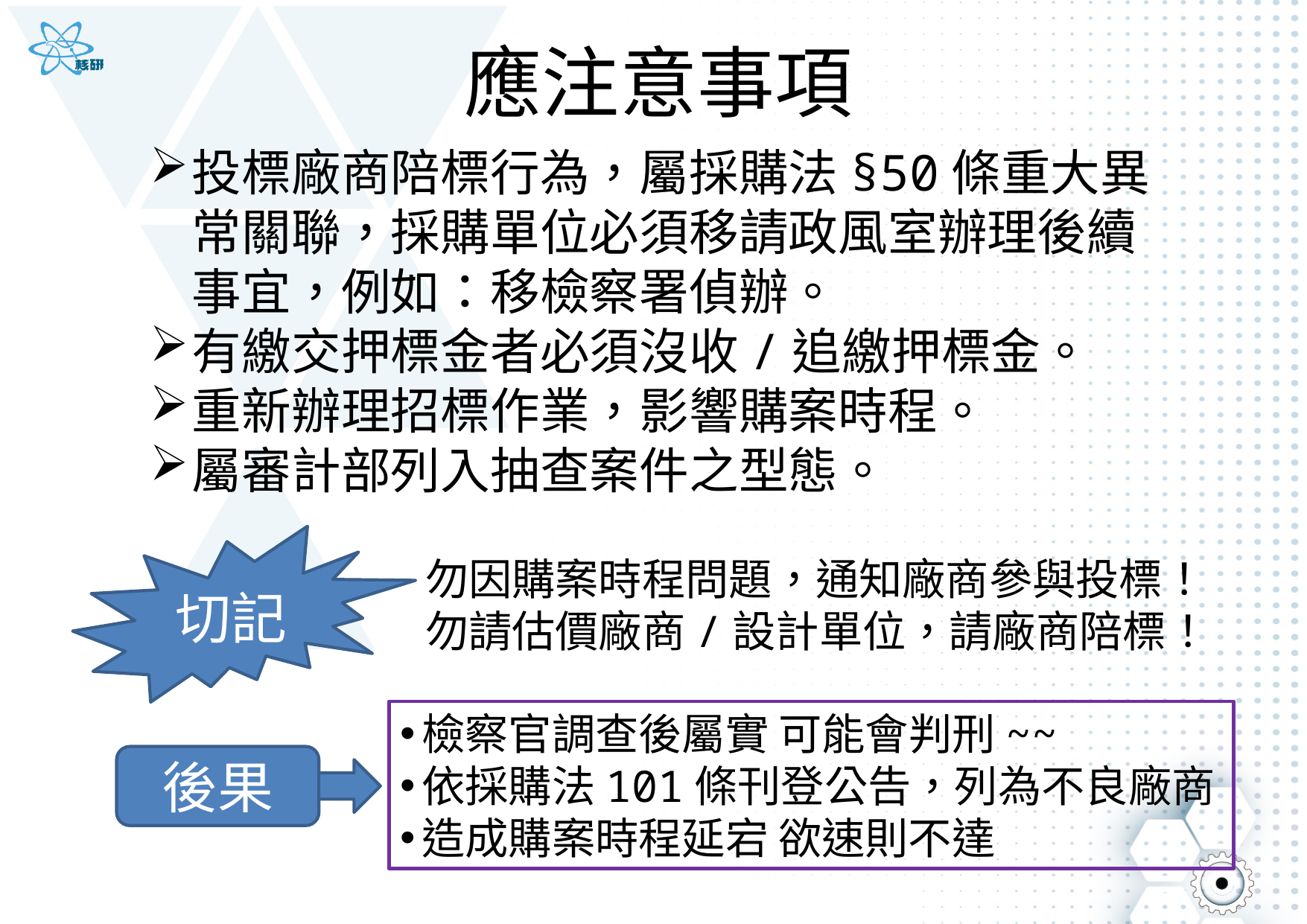

# 應注意事項
投標廠商陪標行為，屬採購法§50條重大異常關聯，採購單位必須移請政風室辦理後續事宜，例如：移檢察署偵辦。
有繳交押標金者必須沒收/追繳押標金。
重新辦理招標作業，影響購案時程。
屬審計部列入抽查案件之型態。
切記
勿因購案時程問題，通知廠商參與投標！
勿請估價廠商/設計單位，請廠商陪標！
檢察官調查後屬實 可能會判刑~~
依採購法101條刊登公告，列為不良廠商
造成購案時程延宕 欲速則不達
後果